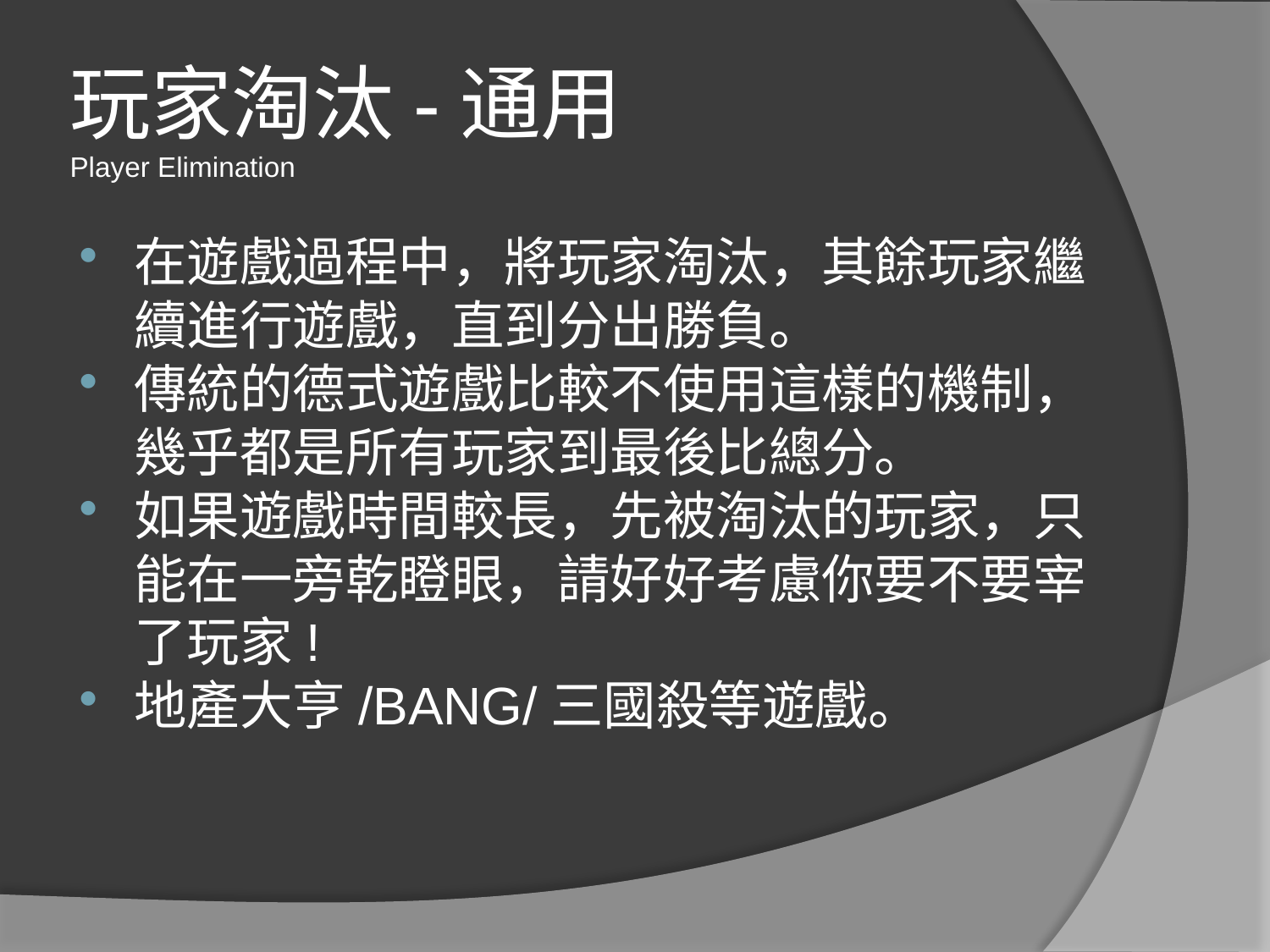

玩家淘汰-通用
Player Elimination
在遊戲過程中，將玩家淘汰，其餘玩家繼續進行遊戲，直到分出勝負。
傳統的德式遊戲比較不使用這樣的機制，幾乎都是所有玩家到最後比總分。
如果遊戲時間較長，先被淘汰的玩家，只能在一旁乾瞪眼，請好好考慮你要不要宰了玩家!
地產大亨/BANG/三國殺等遊戲。